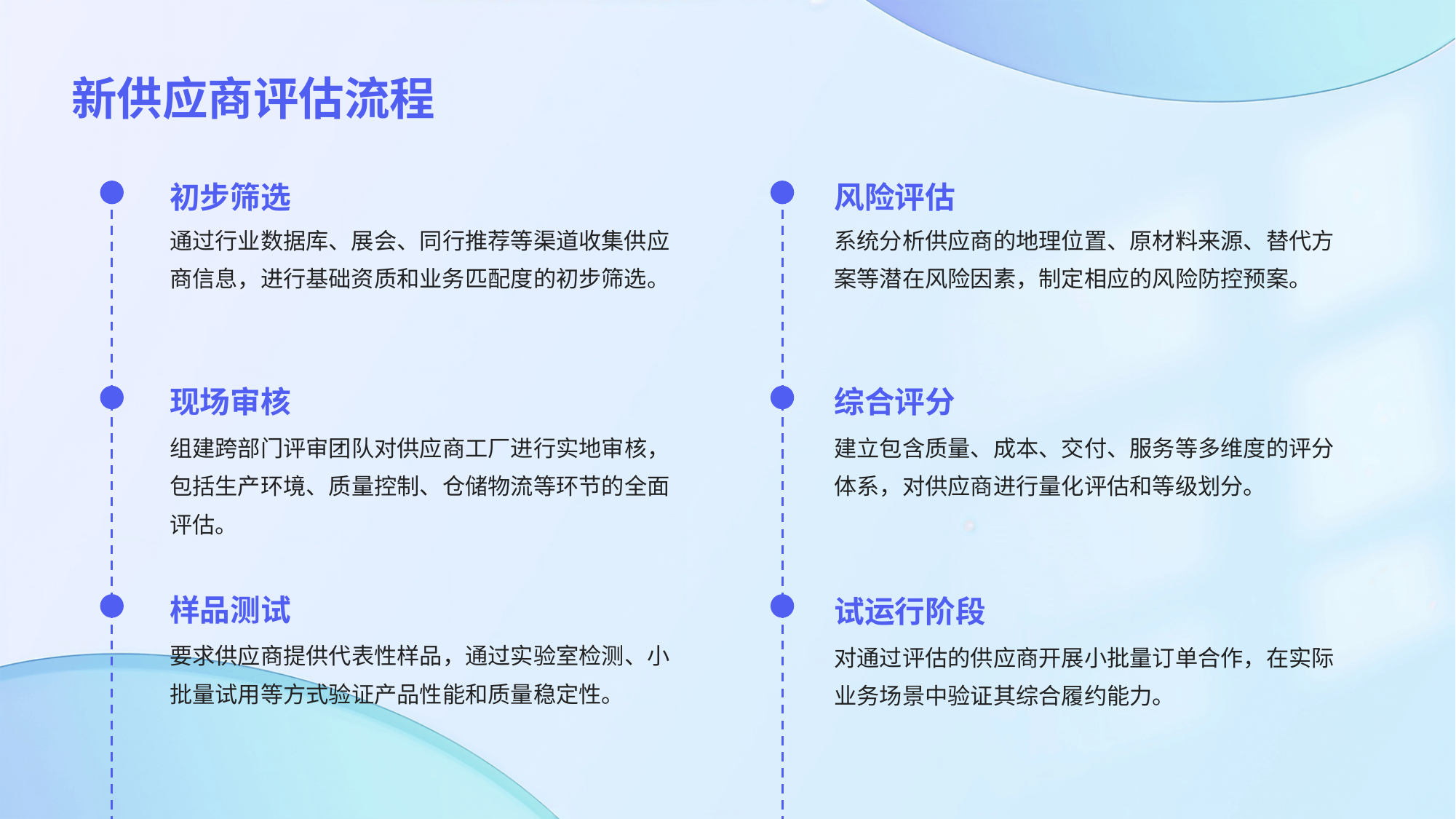

新供应商评估流程
初步筛选
风险评估

通过行业数据库、展会、同行推荐等渠道收集供应商信息，进行基础资质和业务匹配度的初步筛选。
系统分析供应商的地理位置、原材料来源、替代方案等潜在风险因素，制定相应的风险防控预案。
现场审核
综合评分
组建跨部门评审团队对供应商工厂进行实地审核，包括生产环境、质量控制、仓储物流等环节的全面评估。
建立包含质量、成本、交付、服务等多维度的评分体系，对供应商进行量化评估和等级划分。
样品测试
试运行阶段
要求供应商提供代表性样品，通过实验室检测、小批量试用等方式验证产品性能和质量稳定性。
对通过评估的供应商开展小批量订单合作，在实际业务场景中验证其综合履约能力。